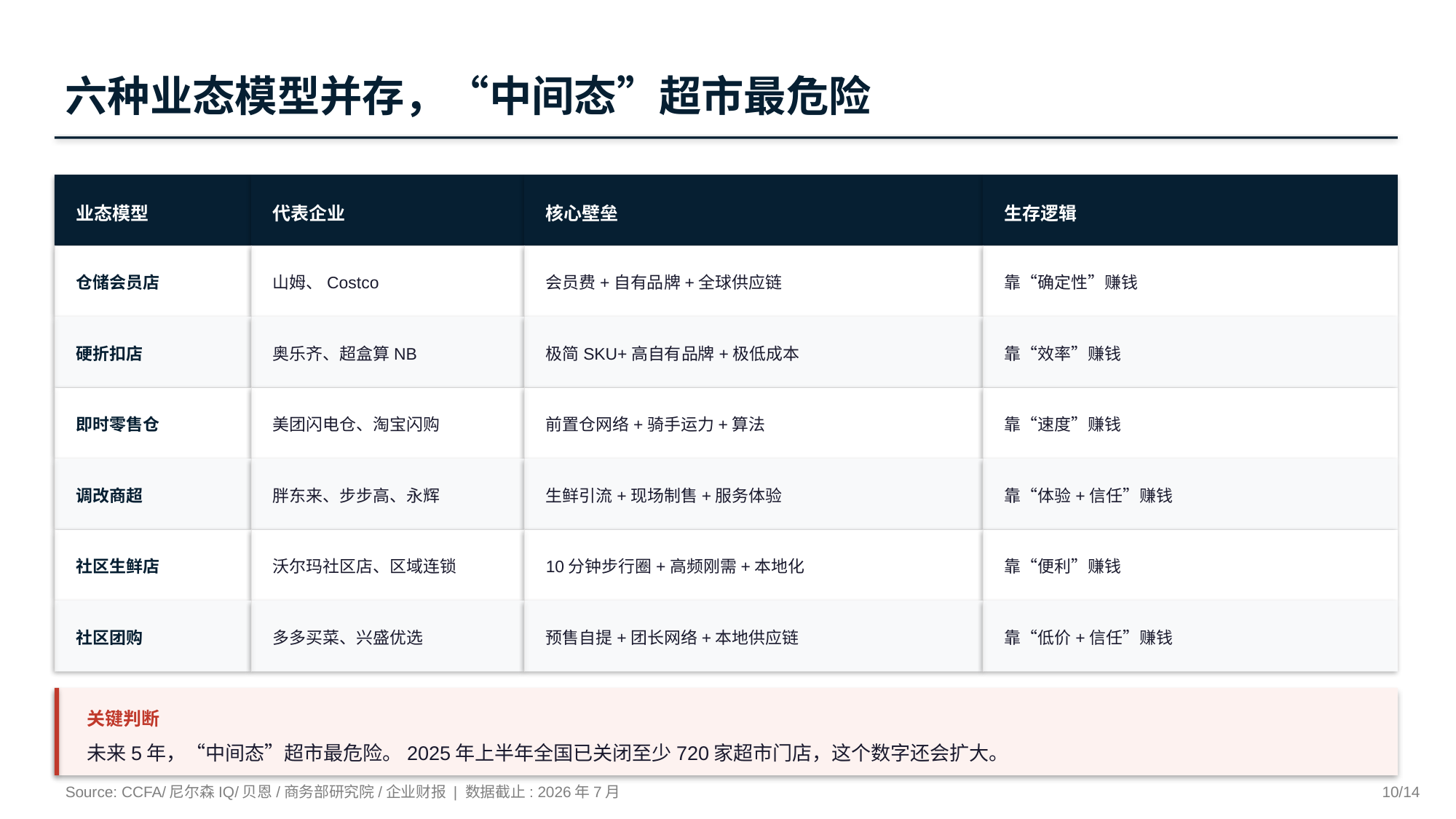

六种业态模型并存，“中间态”超市最危险

业态模型
代表企业
核心壁垒
生存逻辑

仓储会员店
山姆、Costco
会员费+自有品牌+全球供应链
靠“确定性”赚钱

硬折扣店
奥乐齐、超盒算NB
极简SKU+高自有品牌+极低成本
靠“效率”赚钱

即时零售仓
美团闪电仓、淘宝闪购
前置仓网络+骑手运力+算法
靠“速度”赚钱

调改商超
胖东来、步步高、永辉
生鲜引流+现场制售+服务体验
靠“体验+信任”赚钱

社区生鲜店
沃尔玛社区店、区域连锁
10分钟步行圈+高频刚需+本地化
靠“便利”赚钱

社区团购
多多买菜、兴盛优选
预售自提+团长网络+本地供应链
靠“低价+信任”赚钱

关键判断
未来5年，“中间态”超市最危险。2025年上半年全国已关闭至少720家超市门店，这个数字还会扩大。
Source: CCFA/尼尔森IQ/贝恩/商务部研究院/企业财报 | 数据截止: 2026年7月
10/14